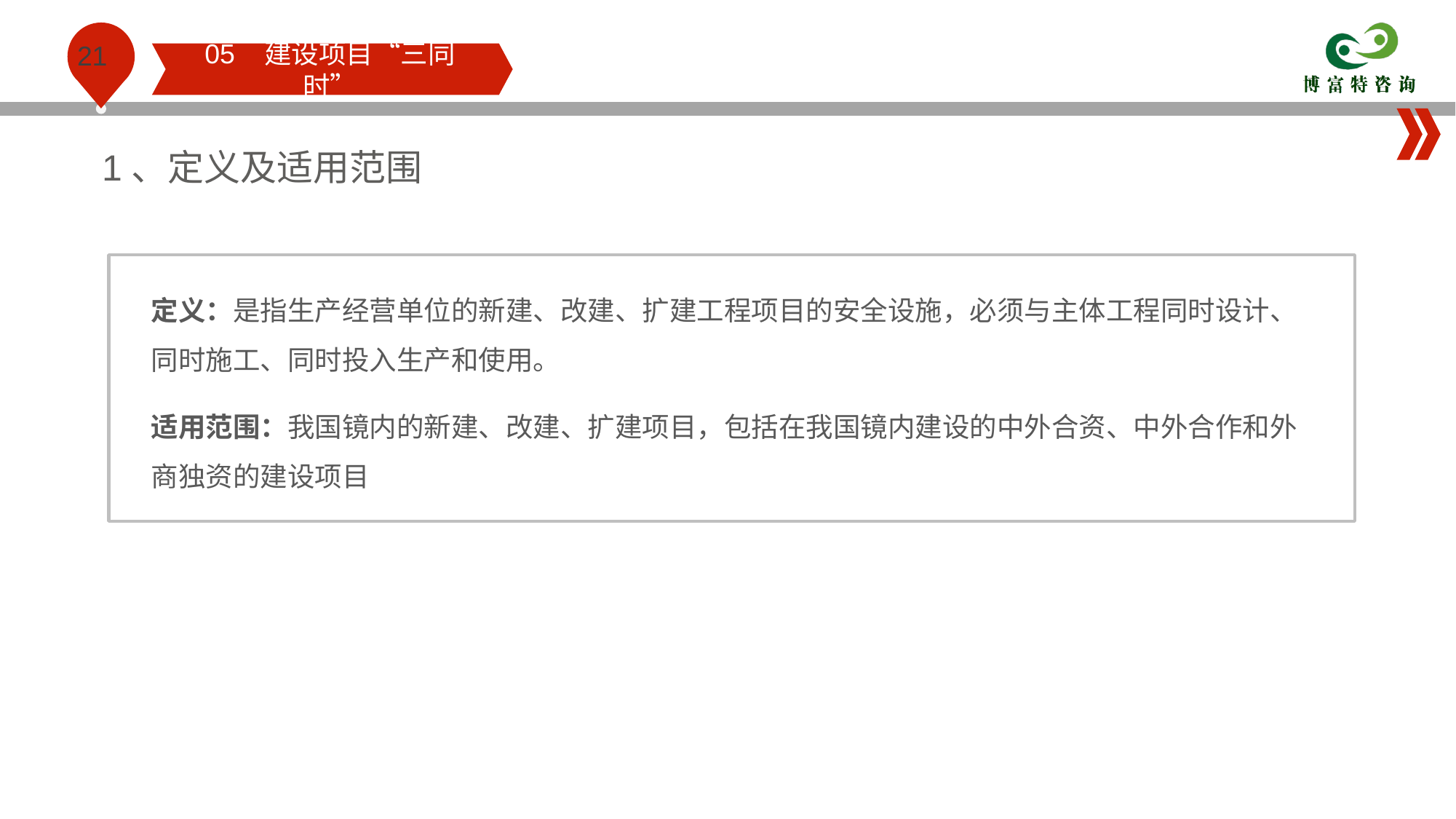

05   建设项目“三同时”

1、定义及适用范围

定义：是指生产经营单位的新建、改建、扩建工程项目的安全设施，必须与主体工程同时设计、同时施工、同时投入生产和使用。
适用范围：我国镜内的新建、改建、扩建项目，包括在我国镜内建设的中外合资、中外合作和外商独资的建设项目